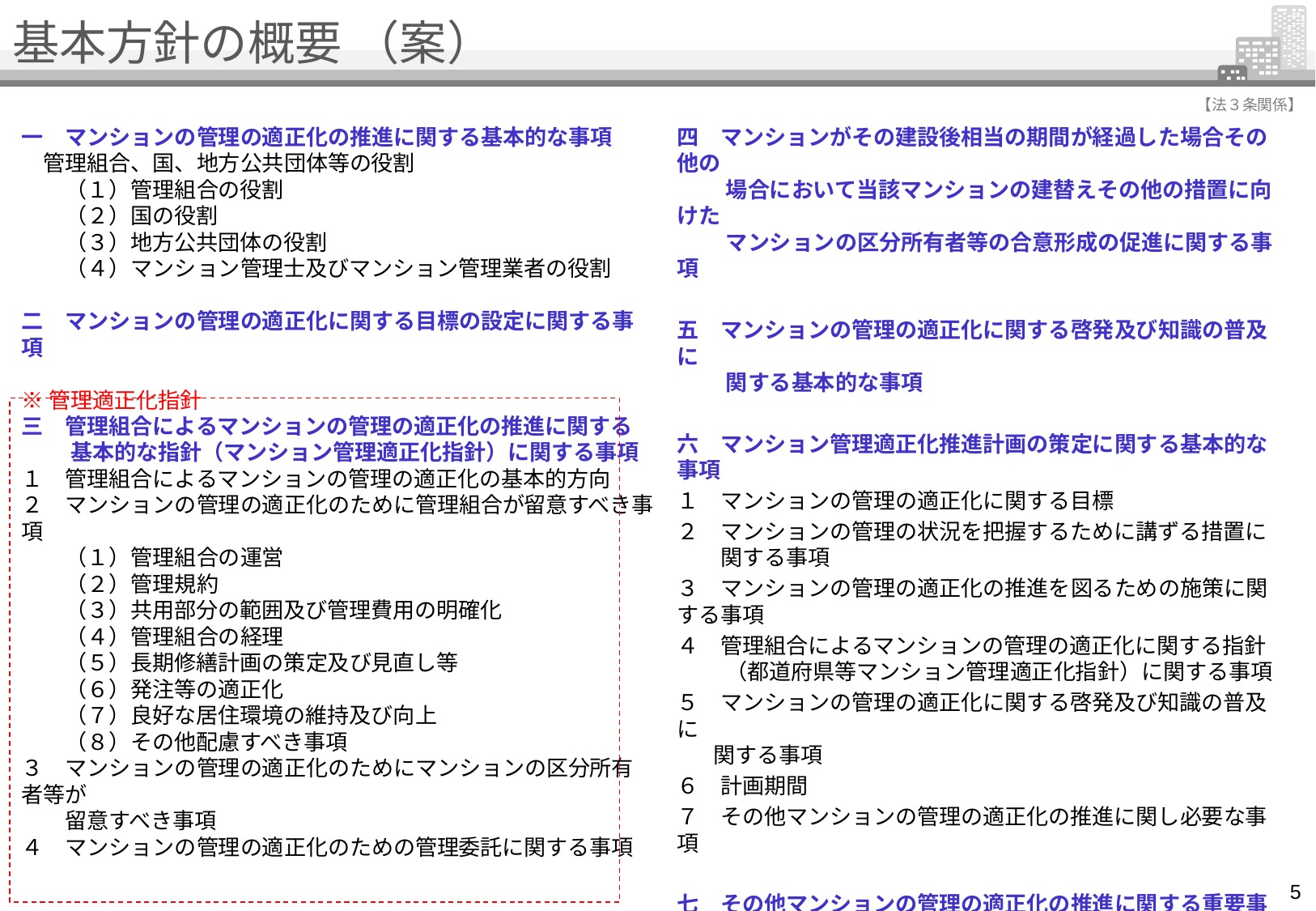

# 基本方針の概要 （案）
【法３条関係】
四　マンションがその建設後相当の期間が経過した場合その他の
　　 場合において当該マンションの建替えその他の措置に向けた
　　 マンションの区分所有者等の合意形成の促進に関する事項

五　マンションの管理の適正化に関する啓発及び知識の普及に
　　 関する基本的な事項

六　マンション管理適正化推進計画の策定に関する基本的な事項
１　マンションの管理の適正化に関する目標
２　マンションの管理の状況を把握するために講ずる措置に
　　関する事項
３　マンションの管理の適正化の推進を図るための施策に関する事項
４　管理組合によるマンションの管理の適正化に関する指針
　 　（都道府県等マンション管理適正化指針）に関する事項
５　マンションの管理の適正化に関する啓発及び知識の普及に
　   関する事項
６　計画期間
７　その他マンションの管理の適正化の推進に関し必要な事項

七　その他マンションの管理の適正化の推進に関する重要事項
１　マンション管理士制度の一層の普及促進
２　管理計画認定制度の適切な運用
３　都道府県と市町村との連携
４　建築基準法に基づく命令等の措置
５　修繕工事及び設計コンサルタントの業務の適正化
６　ICT化の進展への対応

一　マンションの管理の適正化の推進に関する基本的な事項
　管理組合、国、地方公共団体等の役割
　　（１）管理組合の役割
　　（２）国の役割
　　（３）地方公共団体の役割
　　（４）マンション管理士及びマンション管理業者の役割

二　マンションの管理の適正化に関する目標の設定に関する事項

※管理適正化指針
三　管理組合によるマンションの管理の適正化の推進に関する
　　 基本的な指針（マンション管理適正化指針）に関する事項
１　管理組合によるマンションの管理の適正化の基本的方向
２　マンションの管理の適正化のために管理組合が留意すべき事項
　　（１）管理組合の運営
　　（２）管理規約
　　（３）共用部分の範囲及び管理費用の明確化
　　（４）管理組合の経理
　　（５）長期修繕計画の策定及び見直し等
　　（６）発注等の適正化
　　（７）良好な居住環境の維持及び向上
　　（８）その他配慮すべき事項
３　マンションの管理の適正化のためにマンションの区分所有者等が
　　留意すべき事項
４　マンションの管理の適正化のための管理委託に関する事項

5